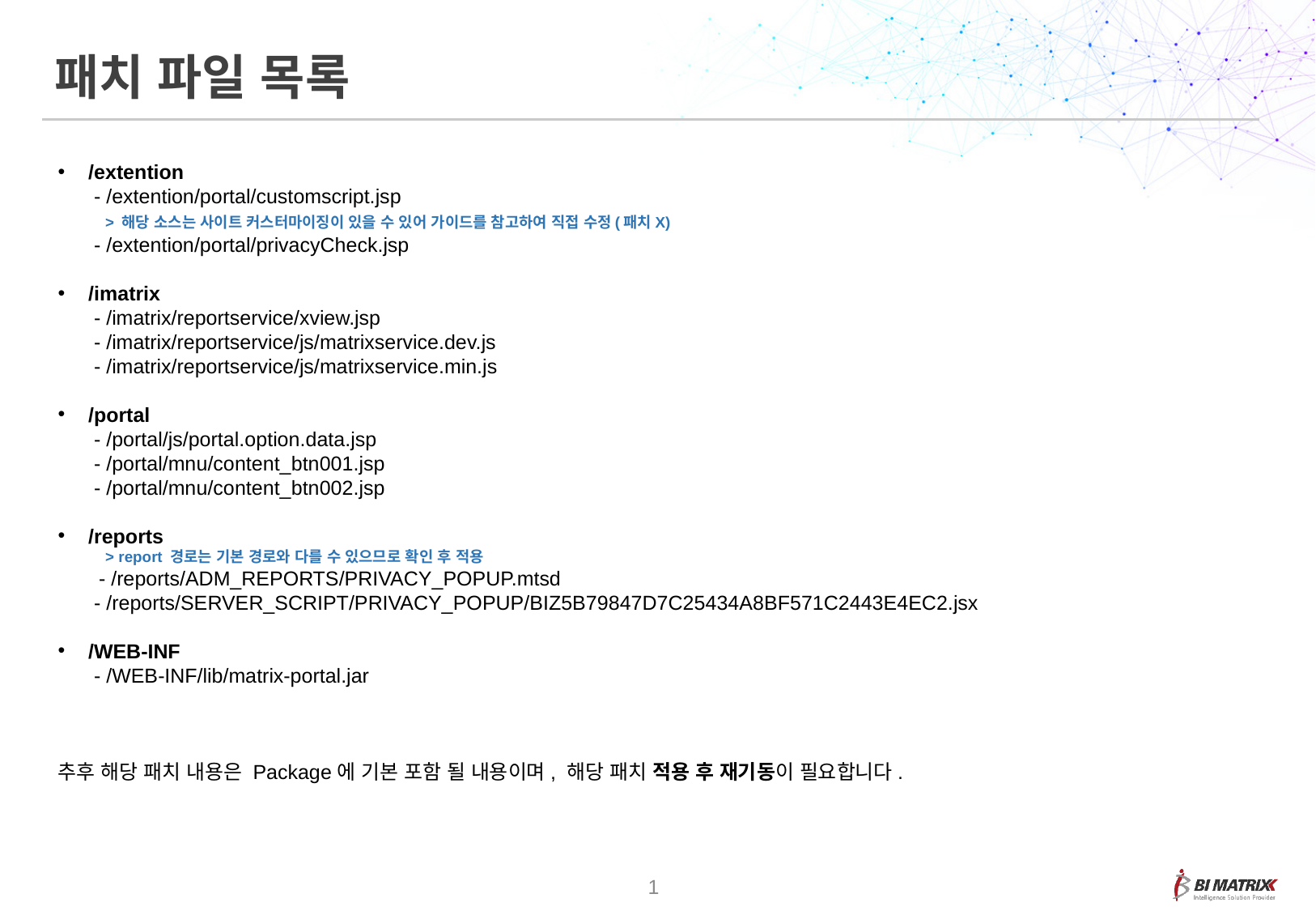

패치 파일 목록
/extention
 - /extention/portal/customscript.jsp
   > 해당 소스는 사이트 커스터마이징이 있을 수 있어 가이드를 참고하여 직접 수정(패치X)
 - /extention/portal/privacyCheck.jsp
/imatrix
 - /imatrix/reportservice/xview.jsp
 - /imatrix/reportservice/js/matrixservice.dev.js
 - /imatrix/reportservice/js/matrixservice.min.js
/portal
 - /portal/js/portal.option.data.jsp
 - /portal/mnu/content_btn001.jsp
 - /portal/mnu/content_btn002.jsp

/reports
    > report 경로는 기본 경로와 다를 수 있으므로 확인 후 적용
 - /reports/ADM_REPORTS/PRIVACY_POPUP.mtsd
 - /reports/SERVER_SCRIPT/PRIVACY_POPUP/BIZ5B79847D7C25434A8BF571C2443E4EC2.jsx

/WEB-INF
 - /WEB-INF/lib/matrix-portal.jar

추후 해당 패치 내용은 Package에 기본 포함 될 내용이며, 해당 패치 적용 후 재기동이 필요합니다.

1